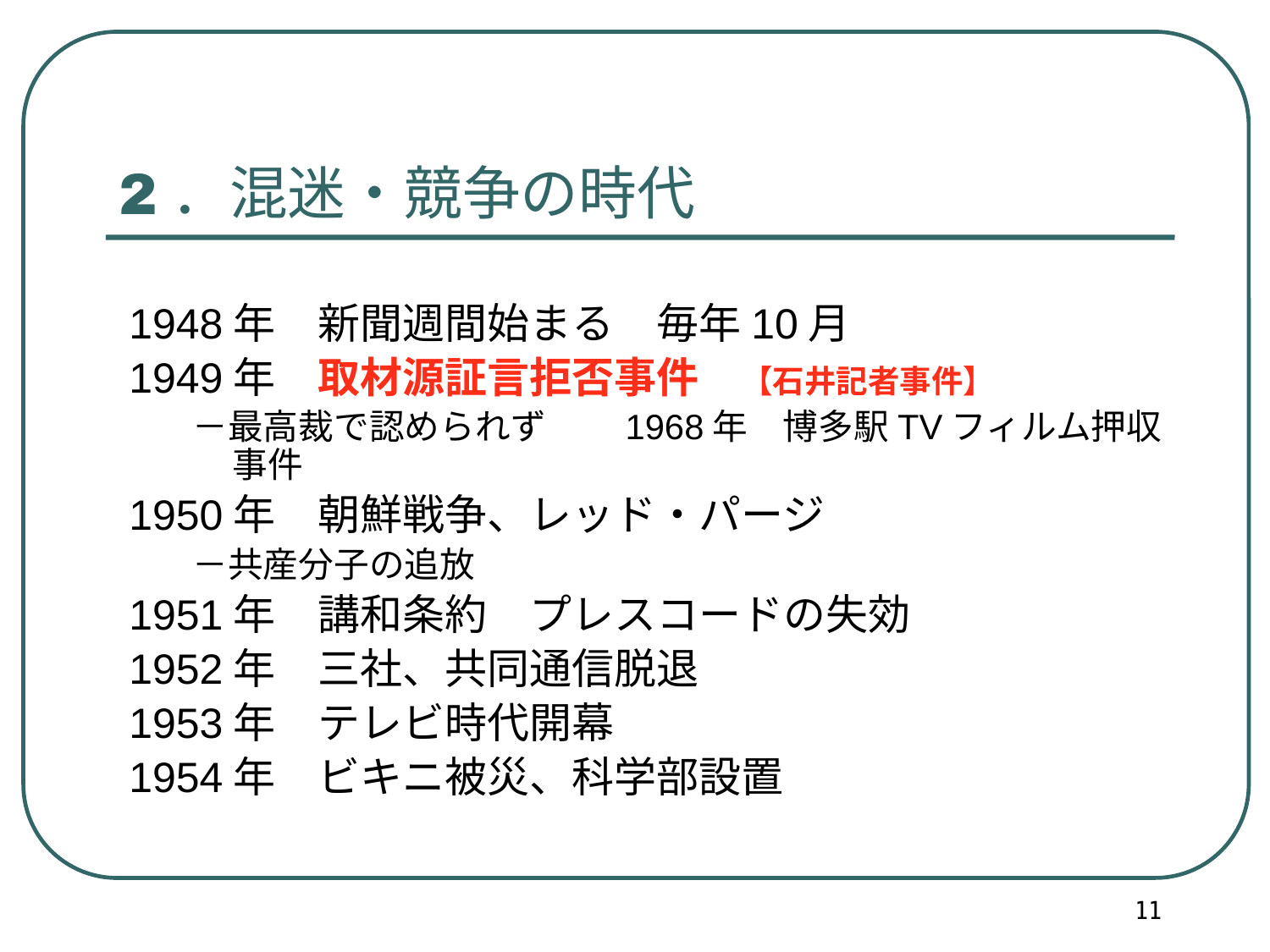

2．混迷・競争の時代
1948年　新聞週間始まる　毎年10月
1949年　取材源証言拒否事件　【石井記者事件】
－最高裁で認められず　　1968年　博多駅TVフィルム押収事件
1950年　朝鮮戦争、レッド・パージ
－共産分子の追放
1951年　講和条約　プレスコードの失効
1952年　三社、共同通信脱退
1953年　テレビ時代開幕
1954年　ビキニ被災、科学部設置
11